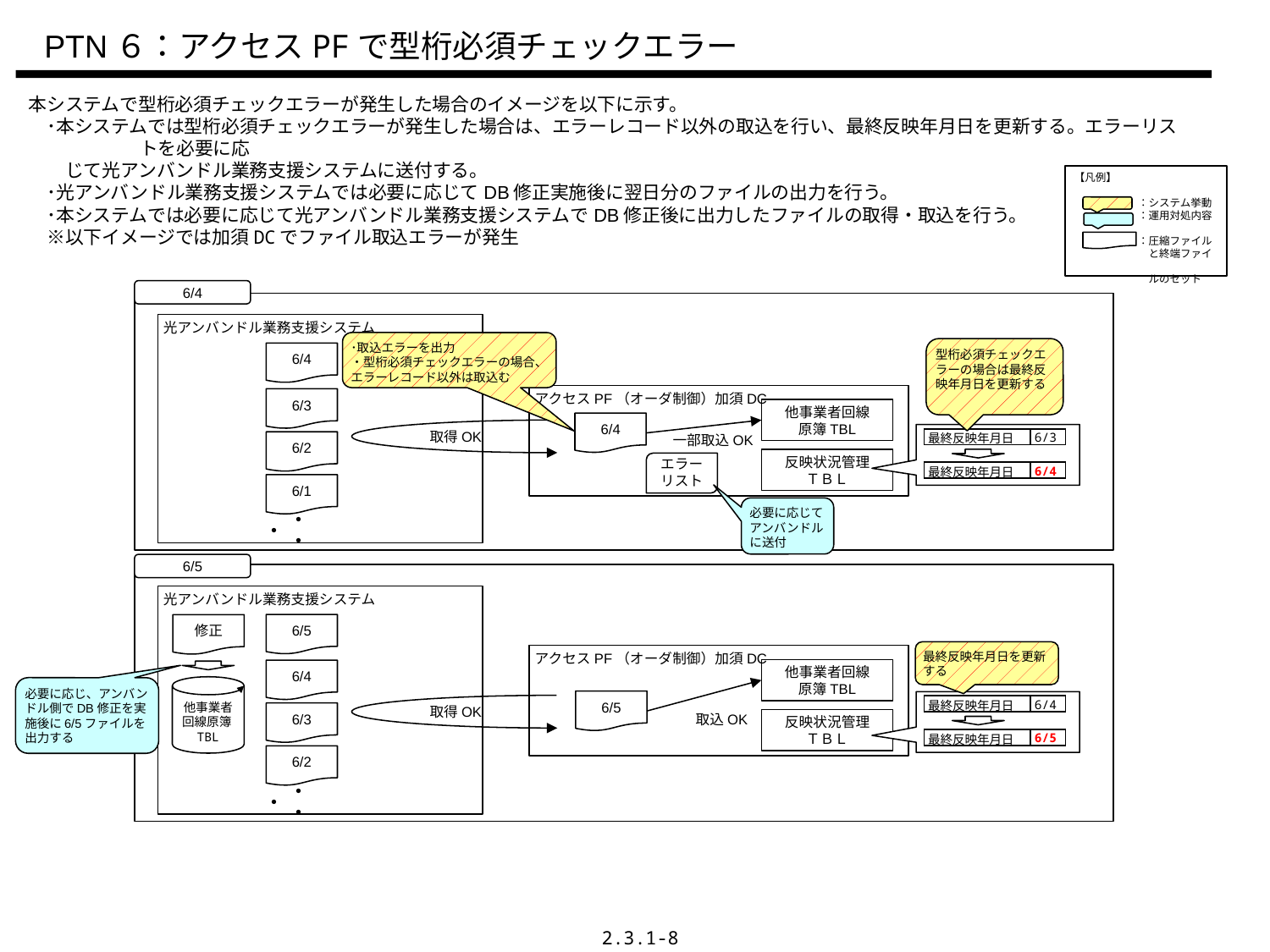

PTN６：アクセスPFで型桁必須チェックエラー

本システムで型桁必須チェックエラーが発生した場合のイメージを以下に示す。
　･本システムでは型桁必須チェックエラーが発生した場合は、エラーレコード以外の取込を行い、最終反映年月日を更新する。エラーリストを必要に応
　　じて光アンバンドル業務支援システムに送付する。
　･光アンバンドル業務支援システムでは必要に応じてDB修正実施後に翌日分のファイルの出力を行う。
　･本システムでは必要に応じて光アンバンドル業務支援システムでDB修正後に出力したファイルの取得・取込を行う。
　※以下イメージでは加須DCでファイル取込エラーが発生

【凡例】

　　　　　　：システム挙動
　　　　　　：運用対処内容

　　　　　　：圧縮ファイル
　　　　　　　と終端ファイ
　　　　　　　ルのセット

6/4

光アンバンドル業務支援システム
･取込エラーを出力
・型桁必須チェックエラーの場合、エラーレコード以外は取込む
型桁必須チェックエラーの場合は最終反映年月日を更新する
6/4
アクセスPF（オーダ制御）加須DC
6/3
他事業者回線
原簿TBL
6/4
取得OK

一部取込OK
| 最終反映年月日 | 6/3 |
| --- | --- |
6/2

反映状況管理
ＴＢＬ
エラー
リスト
| 最終反映年月日 | 6/4 |
| --- | --- |
6/1
必要に応じてアンバンドルに送付
・・・

6/5

光アンバンドル業務支援システム
6/5
修正
最終反映年月日を更新する
アクセスPF（オーダ制御）加須DC
他事業者回線
原簿TBL
6/4

他事業者回線原簿TBL
必要に応じ、アンバンドル側でDB修正を実施後に6/5ファイルを出力する
6/5

| 最終反映年月日 | 6/4 |
| --- | --- |
取得OK
6/3
取込OK
反映状況管理
ＴＢＬ

| 最終反映年月日 | 6/5 |
| --- | --- |
6/2
・・・